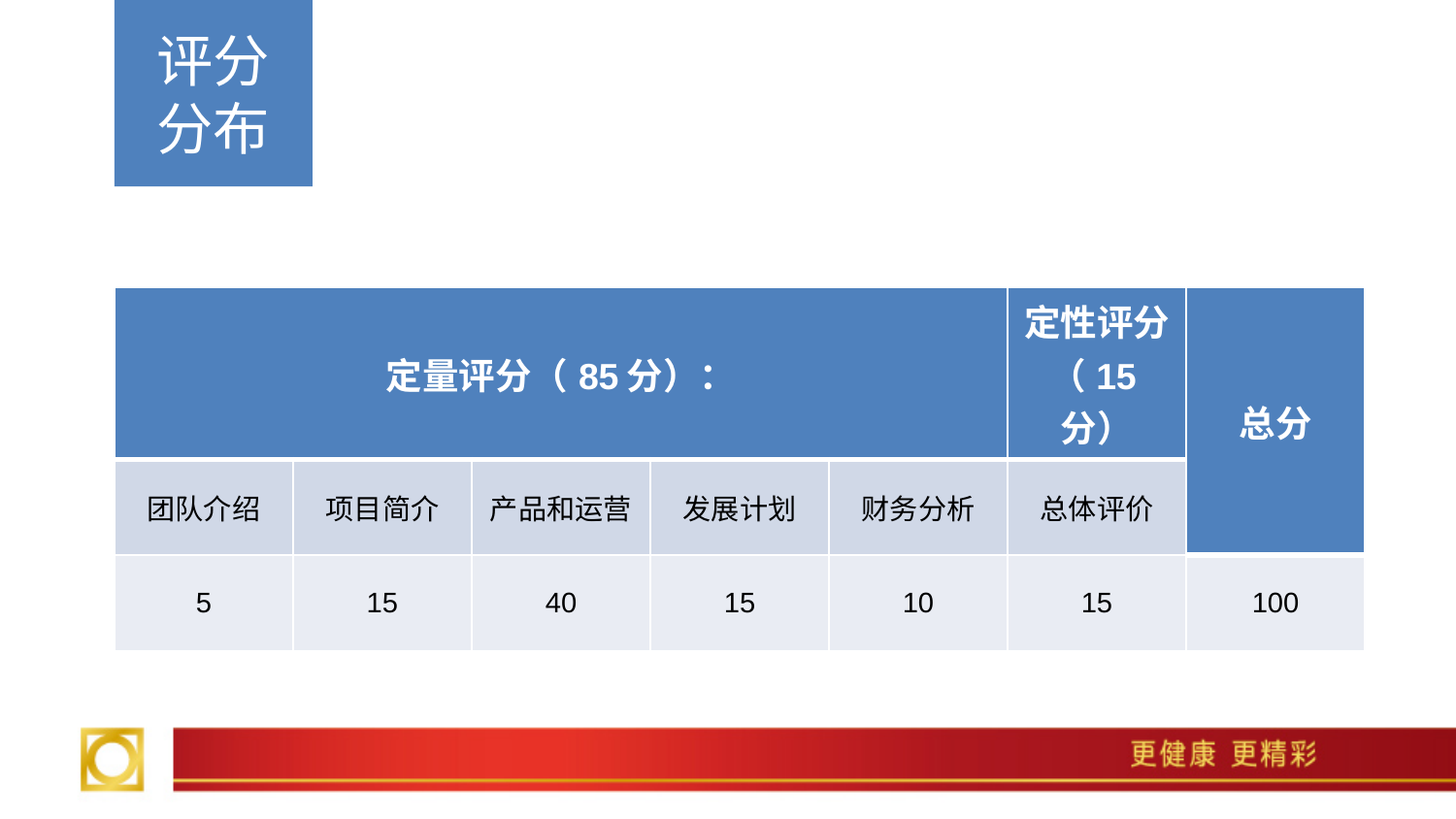

评分分布
| 定量评分（85分）： |  |  |  |  | 定性评分（15分） | 总分 |
| --- | --- | --- | --- | --- | --- | --- |
| 团队介绍 | 项目简介 | 产品和运营 | 发展计划 | 财务分析 | 总体评价 |  |
| 5 | 15 | 40 | 15 | 10 | 15 | 100 |